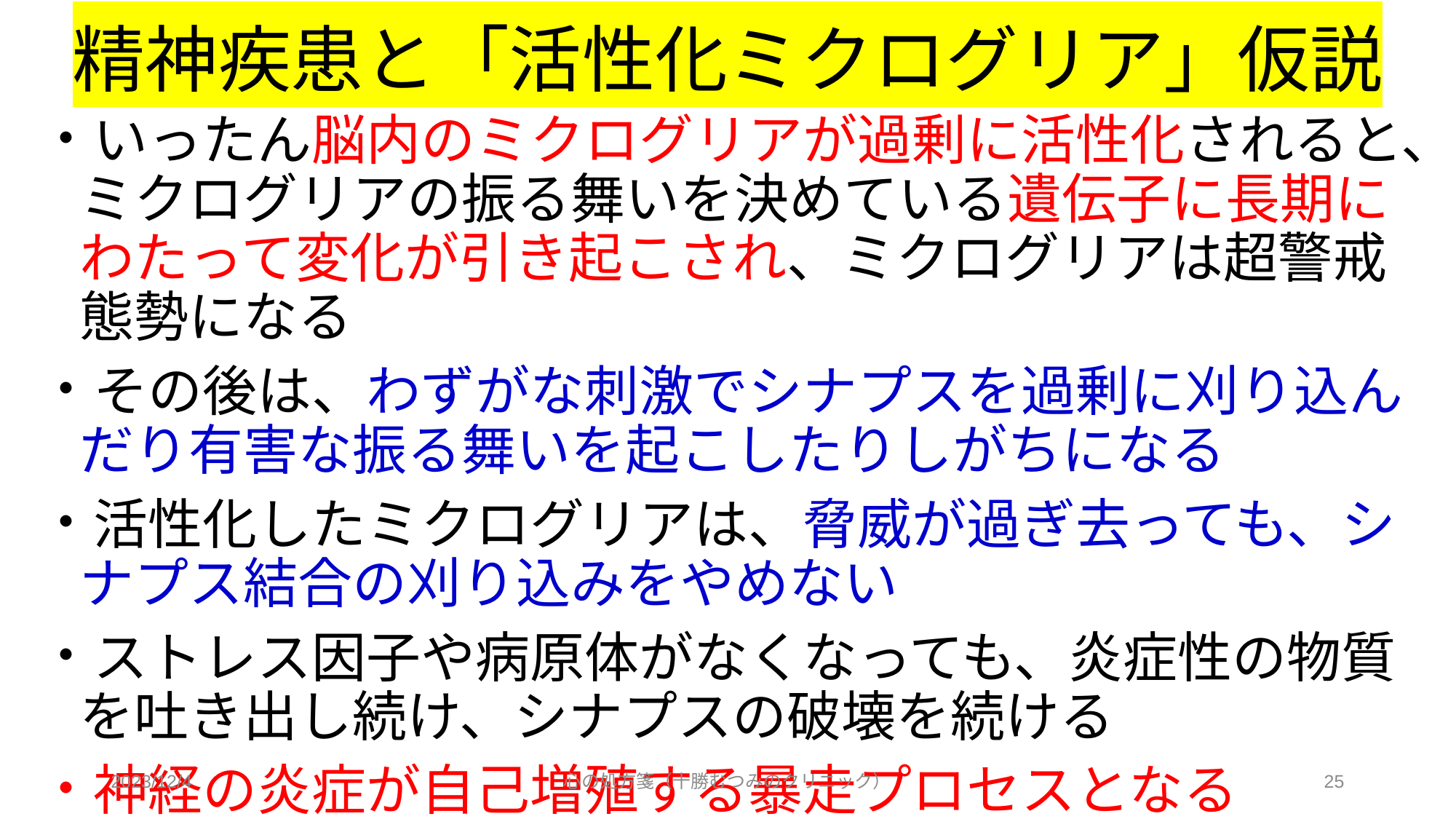

# 精神疾患と「活性化ミクログリア」仮説
いったん脳内のミクログリアが過剰に活性化されると、ミクログリアの振る舞いを決めている遺伝子に長期にわたって変化が引き起こされ、ミクログリアは超警戒態勢になる
その後は、わずがな刺激でシナプスを過剰に刈り込んだり有害な振る舞いを起こしたりしがちになる
活性化したミクログリアは、脅威が過ぎ去っても、シナプス結合の刈り込みをやめない
ストレス因子や病原体がなくなっても、炎症性の物質を吐き出し続け、シナプスの破壊を続ける
神経の炎症が自己増殖する暴走プロセスとなる
2023/12/4
心の処方箋（十勝むつみのクリニック）
25